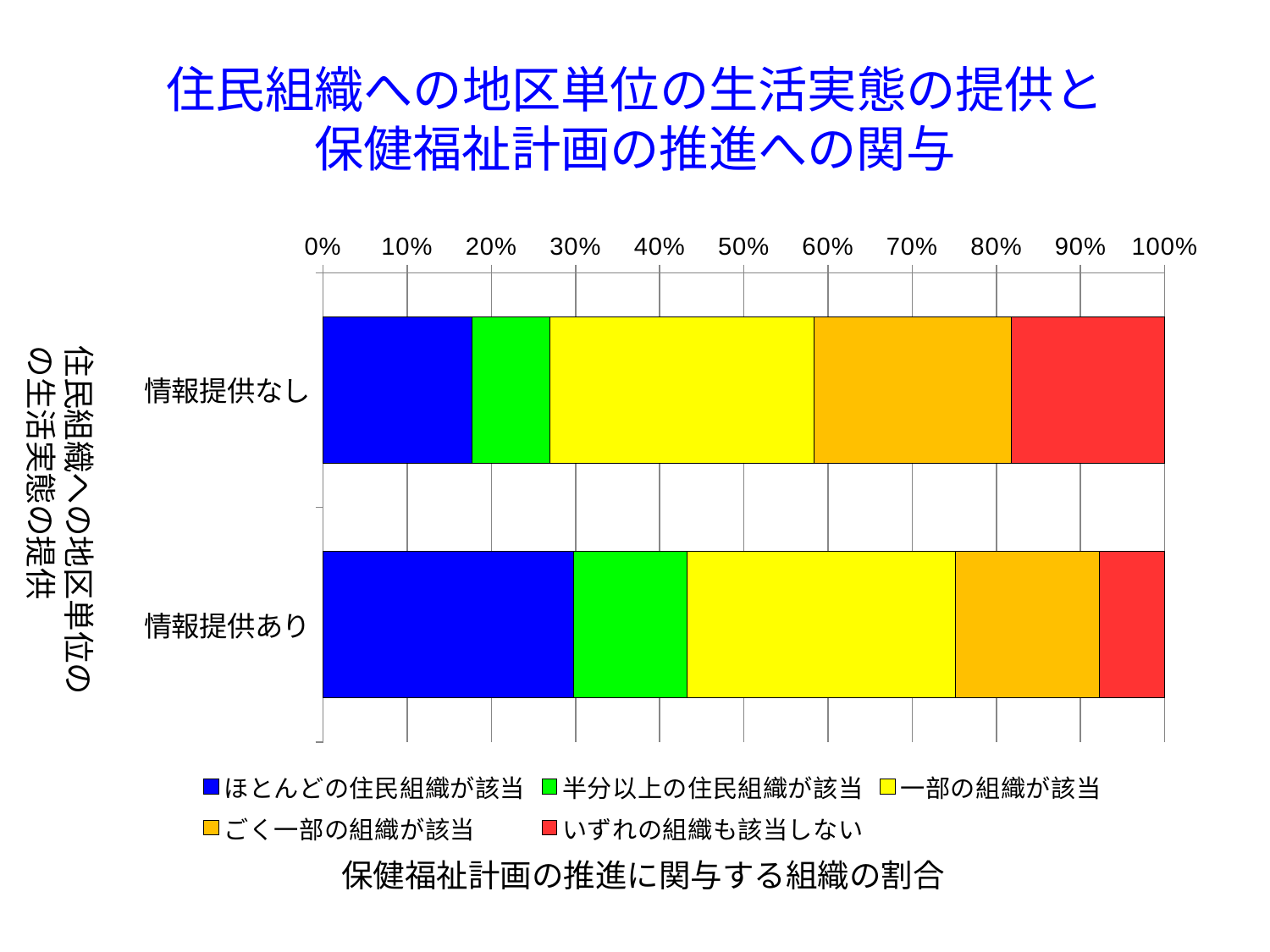

# 住民組織への地区単位の生活実態の提供と 保健福祉計画の推進への関与

### Chart

| Category | ほとんどの住民組織が該当 | 半分以上の住民組織が該当 | 一部の組織が該当 | ごく一部の組織が該当 | いずれの組織も該当しない |
|---|---|---|---|---|---|
| 情報提供なし | 132.0 | 69.0 | 234.0 | 174.0 | 136.0 |
| 情報提供あり | 42.0 | 19.0 | 45.0 | 24.0 | 11.0 |
住民組織への地区単位の
の生活実態の提供
保健福祉計画の推進に関与する組織の割合